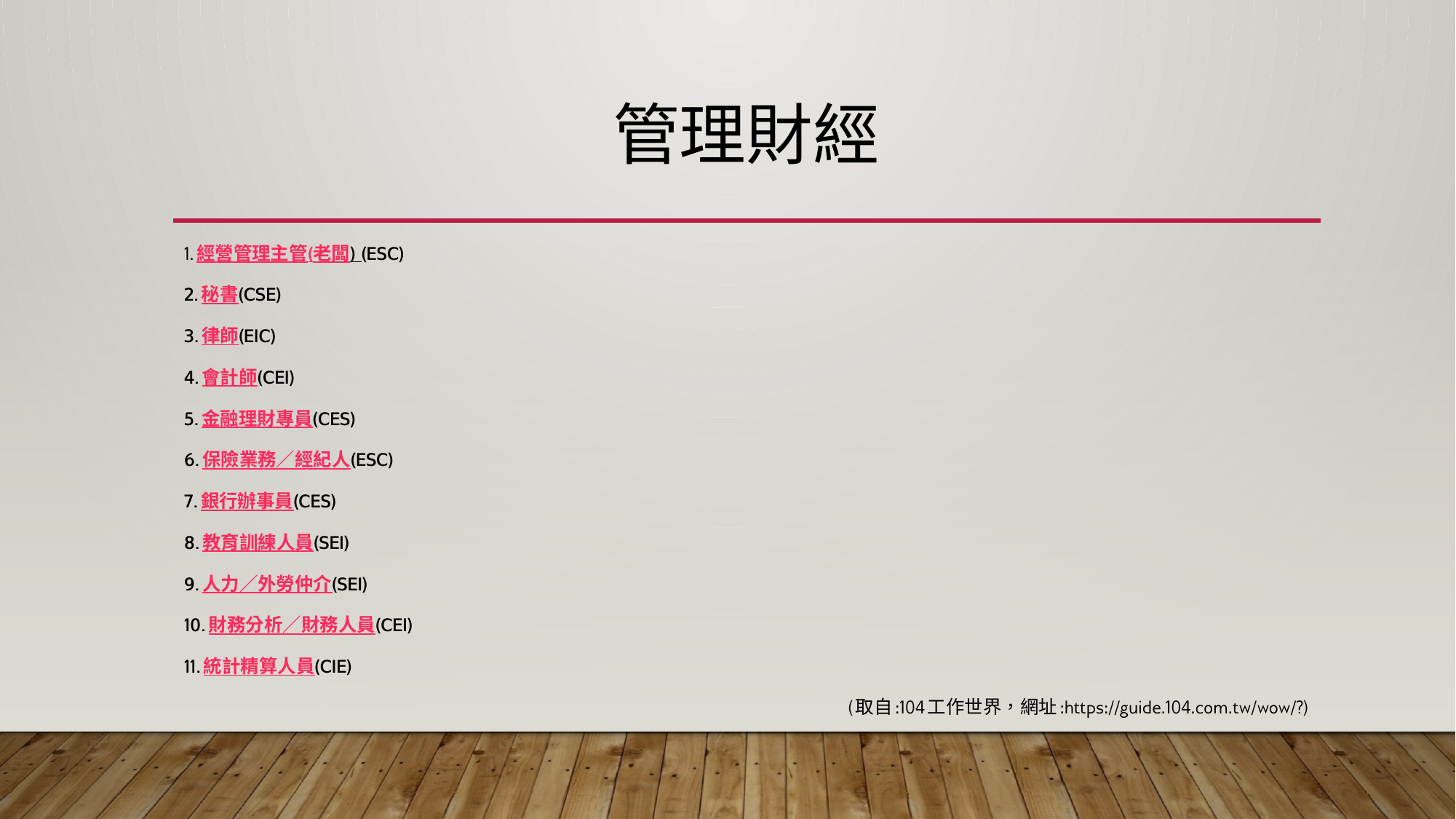

# 管理財經
1.經營管理主管(老闆) (ESC)
2.秘書(CSE)
3.律師(EIC)
4.會計師(CEI)
5.金融理財專員(CES)
6.保險業務∕經紀人(ESC)
7.銀行辦事員(CES)
8.教育訓練人員(SEI)
9.人力∕外勞仲介(SEI)
10.財務分析∕財務人員(CEI)
11.統計精算人員(CIE)
(取自:104工作世界，網址:https://guide.104.com.tw/wow/?)